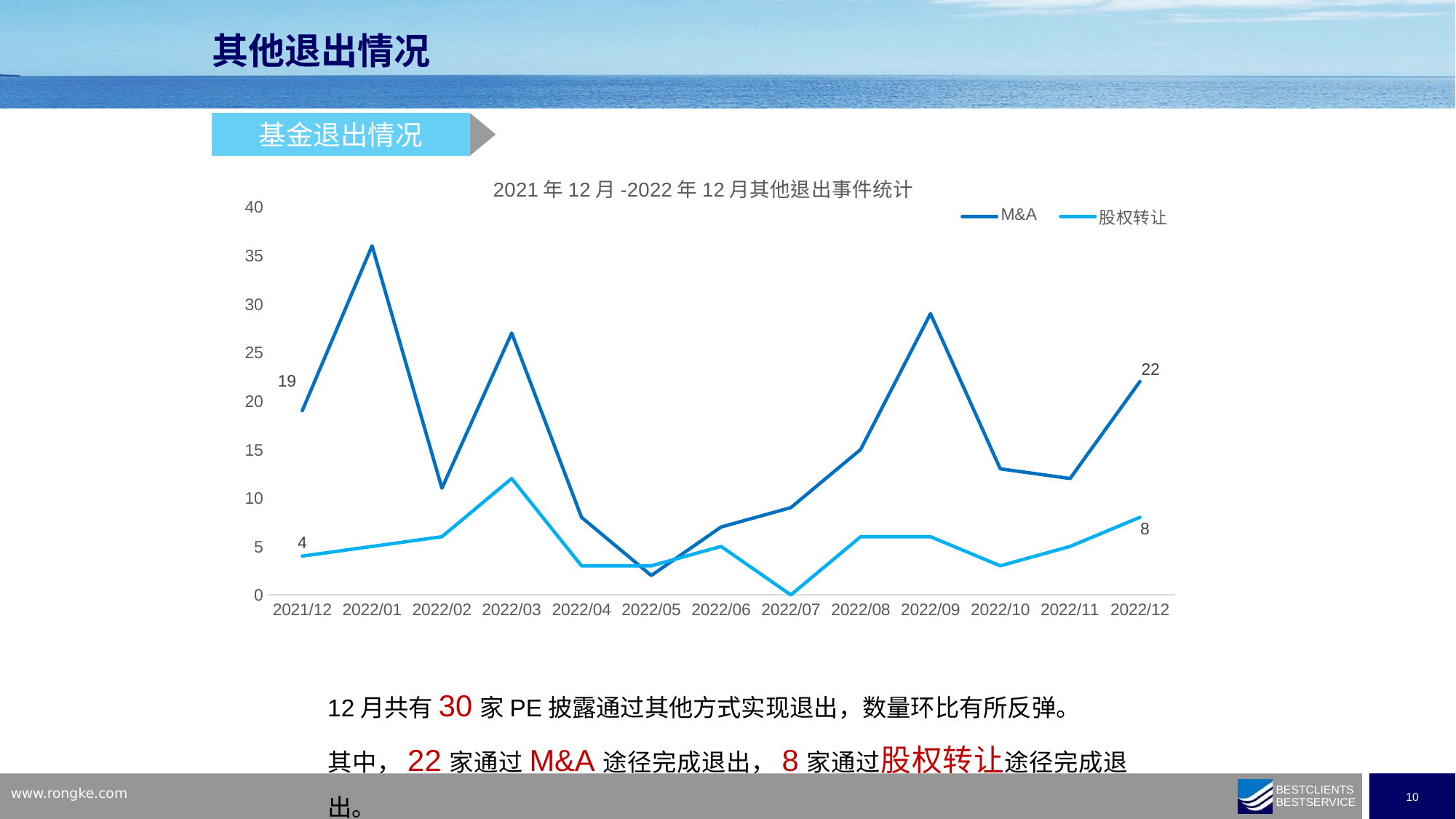

其他退出情况
基金退出情况

### Chart: 2021年12月-2022年12月其他退出事件统计

| Category | M&A | 股权转让 |
|---|---|---|
| 44561 | 19.0 | 4.0 |
| 44592 | 36.0 | 5.0 |
| 44593 | 11.0 | 6.0 |
| 44621 | 27.0 | 12.0 |
| 44652 | 8.0 | 3.0 |
| 44682 | 2.0 | 3.0 |
| 44713 | 7.0 | 5.0 |
| 44743 | 9.0 | 0.0 |
| 44774 | 15.0 | 6.0 |
| 44805 | 29.0 | 6.0 |
| 44835 | 13.0 | 3.0 |
| 44866 | 12.0 | 5.0 |
| 44896 | 22.0 | 8.0 |
12月共有30家PE披露通过其他方式实现退出，数量环比有所反弹。
其中，22家通过M&A途径完成退出，8家通过股权转让途径完成退出。